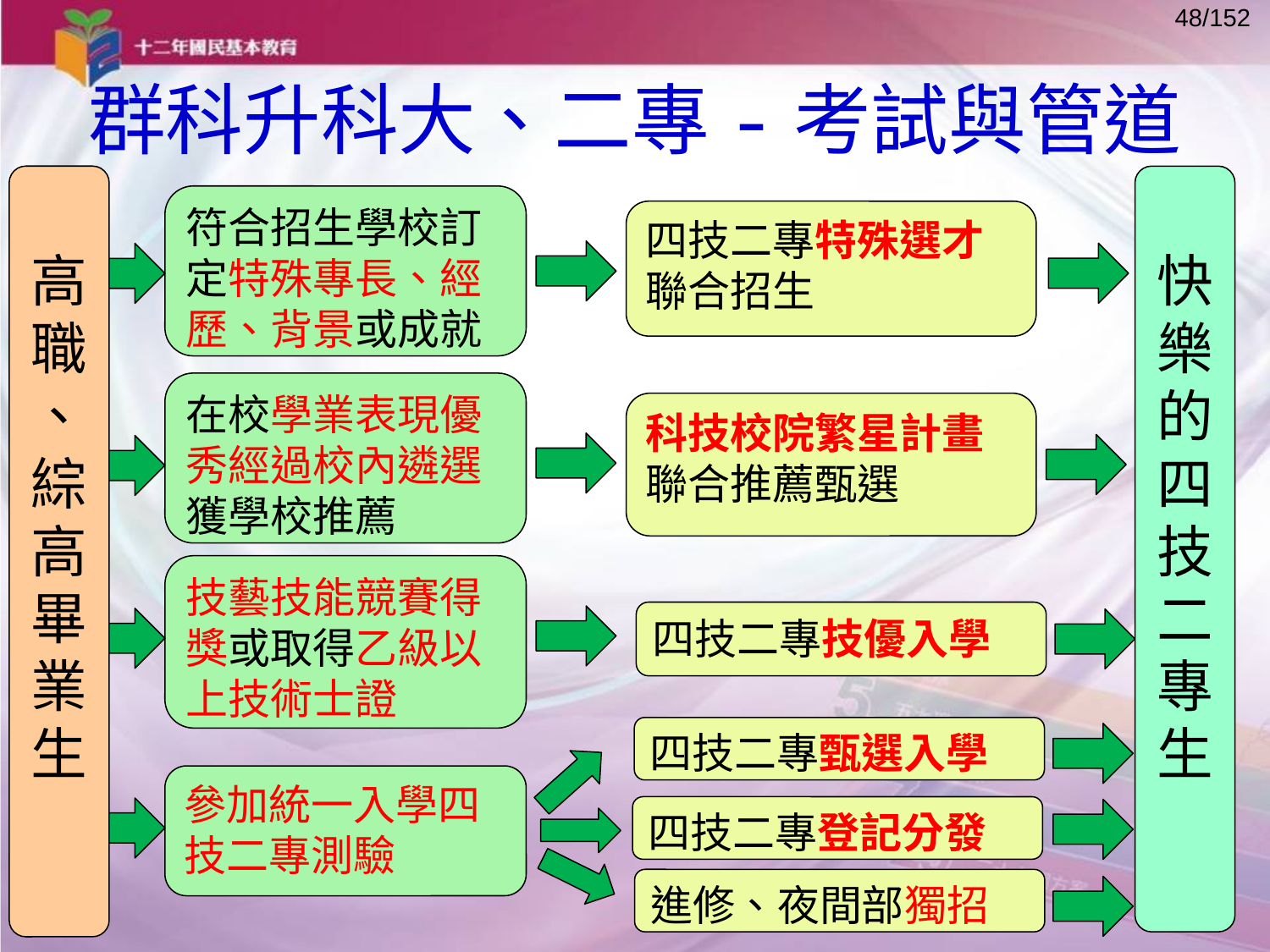

# 群科升科大、二專-考試與管道

高職
、綜高畢業生

快樂的四技二專生
符合招生學校訂定特殊專長、經歷、背景或成就
四技二專特殊選才聯合招生

在校學業表現優秀經過校內遴選獲學校推薦
科技校院繁星計畫聯合推薦甄選

技藝技能競賽得獎或取得乙級以上技術士證
四技二專技優入學

四技二專甄選入學

參加統一入學四技二專測驗
四技二專登記分發

進修、夜間部獨招